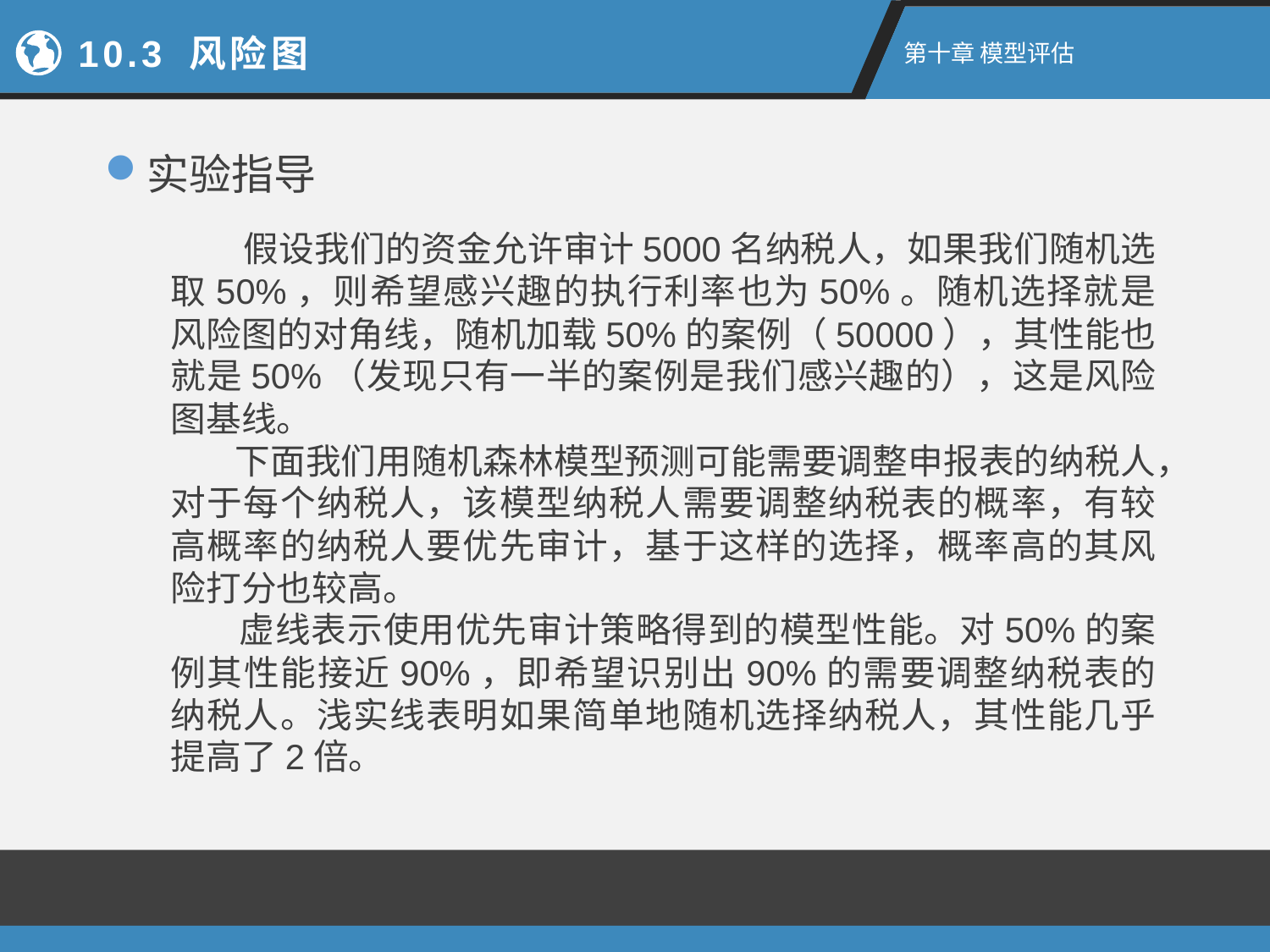

10.3 风险图

第十章 模型评估
实验指导
        假设我们的资金允许审计5000名纳税人，如果我们随机选取50%，则希望感兴趣的执行利率也为50%。随机选择就是风险图的对角线，随机加载50%的案例（50000），其性能也就是50%（发现只有一半的案例是我们感兴趣的），这是风险图基线。
       下面我们用随机森林模型预测可能需要调整申报表的纳税人，对于每个纳税人，该模型纳税人需要调整纳税表的概率，有较高概率的纳税人要优先审计，基于这样的选择，概率高的其风险打分也较高。
       虚线表示使用优先审计策略得到的模型性能。对50%的案例其性能接近90%，即希望识别出90%的需要调整纳税表的纳税人。浅实线表明如果简单地随机选择纳税人，其性能几乎提高了2倍。